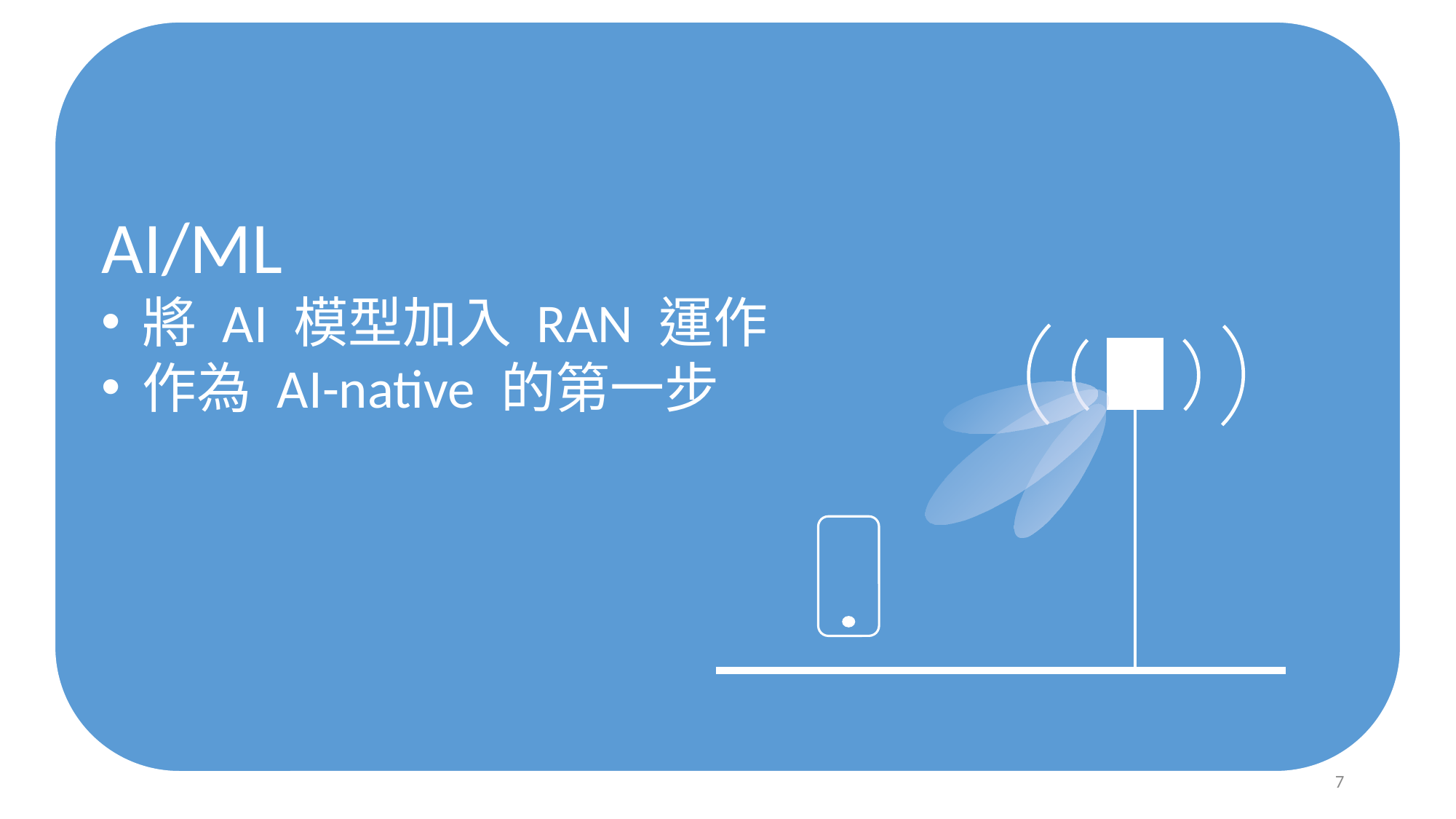

AI/ML
將 AI 模型加入 RAN 運作
作為 AI-native 的第一步

7